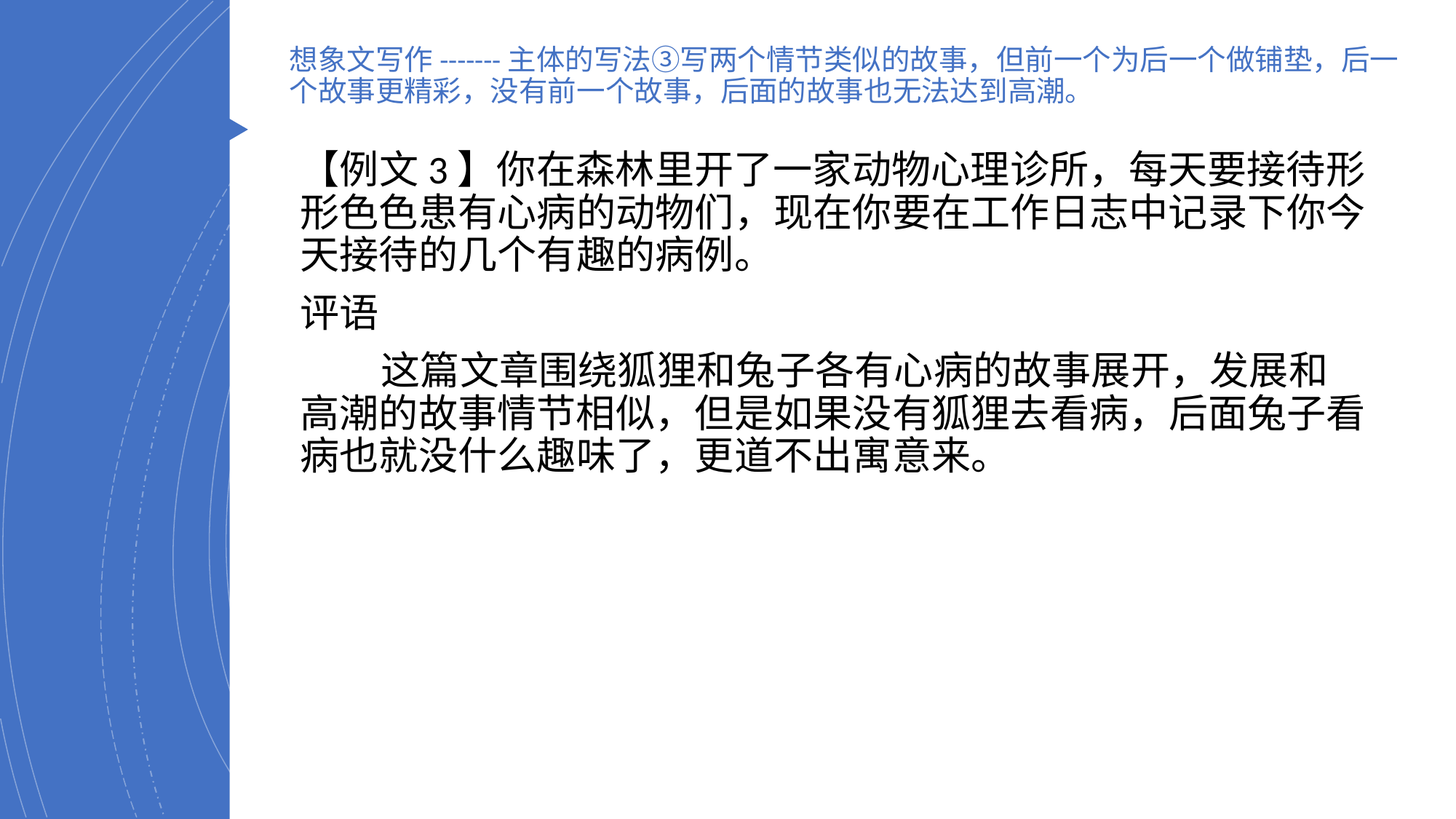

# 想象文写作-------主体的写法③写两个情节类似的故事，但前一个为后一个做铺垫，后一个故事更精彩，没有前一个故事，后面的故事也无法达到高潮。

【例文3】你在森林里开了一家动物心理诊所，每天要接待形形色色患有心病的动物们，现在你要在工作日志中记录下你今天接待的几个有趣的病例。
评语
        这篇文章围绕狐狸和兔子各有心病的故事展开，发展和高潮的故事情节相似，但是如果没有狐狸去看病，后面兔子看病也就没什么趣味了，更道不出寓意来。